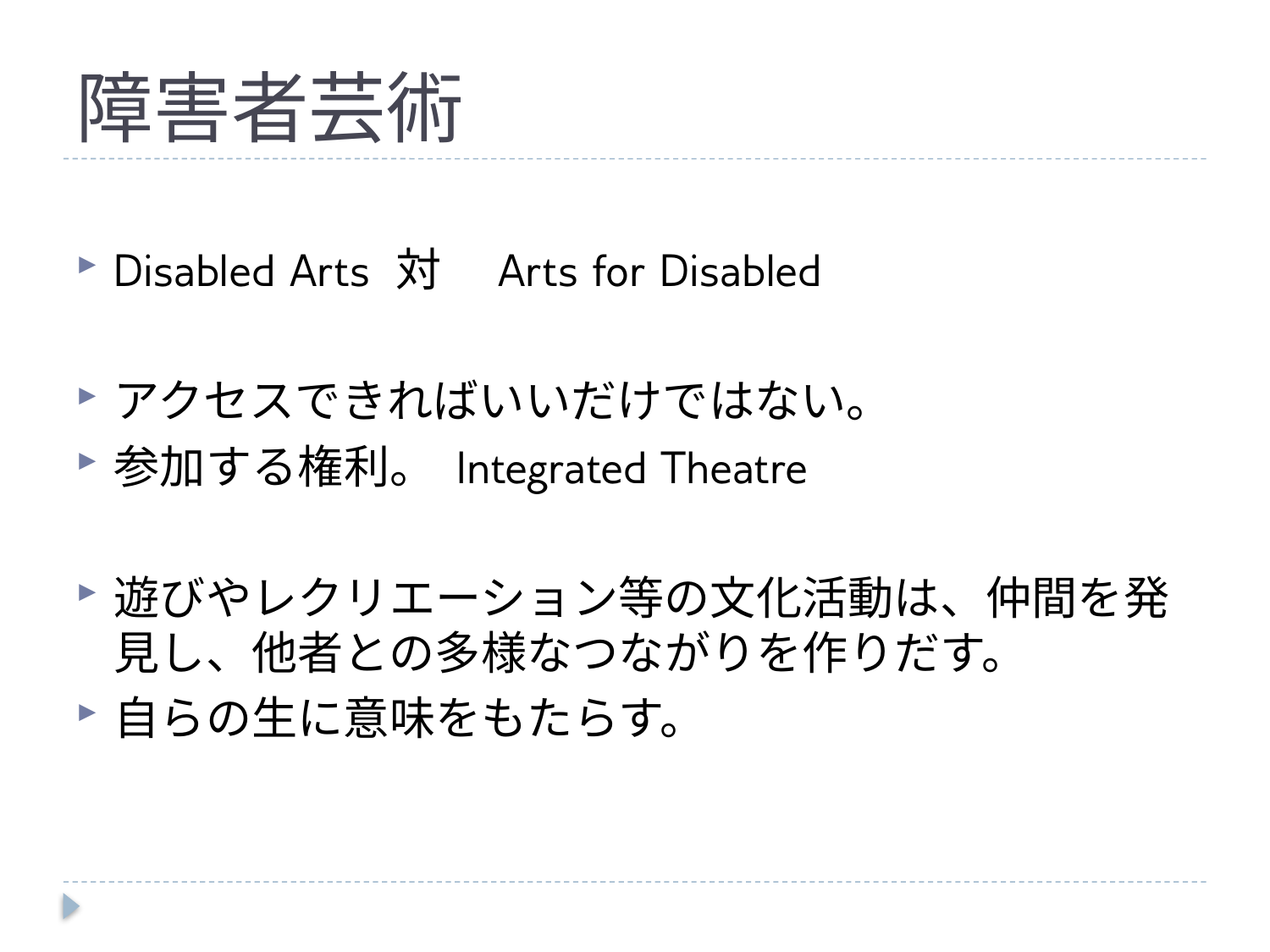

# 障害者芸術

Disabled Arts 対　Arts for Disabled

アクセスできればいいだけではない。
参加する権利。 Integrated Theatre

遊びやレクリエーション等の文化活動は、仲間を発見し、他者との多様なつながりを作りだす。
自らの生に意味をもたらす。